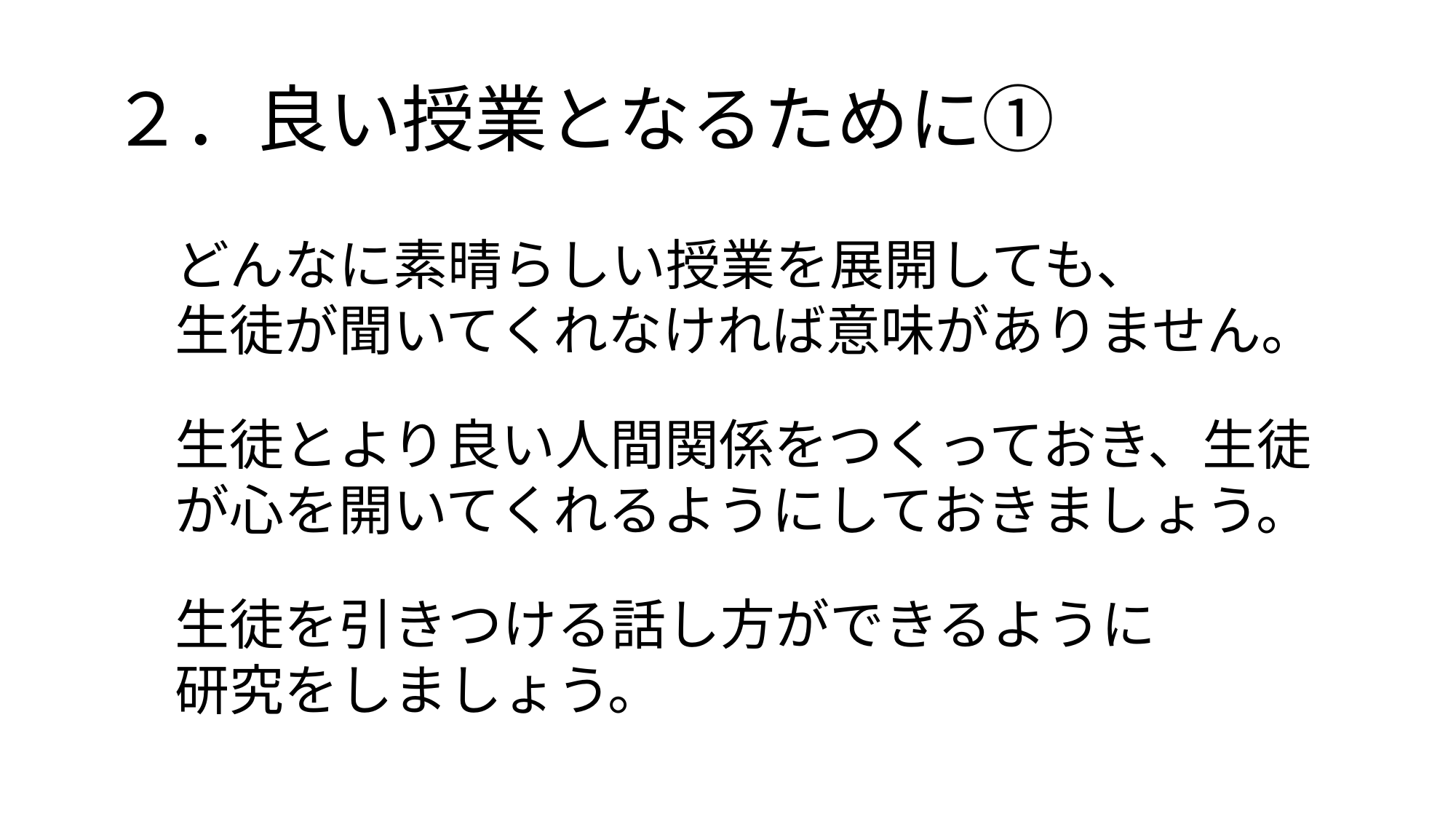

# ２．良い授業となるために①
どんなに素晴らしい授業を展開しても、
生徒が聞いてくれなければ意味がありません。
生徒とより良い人間関係をつくっておき、生徒が心を開いてくれるようにしておきましょう。
生徒を引きつける話し方ができるように研究をしましょう。